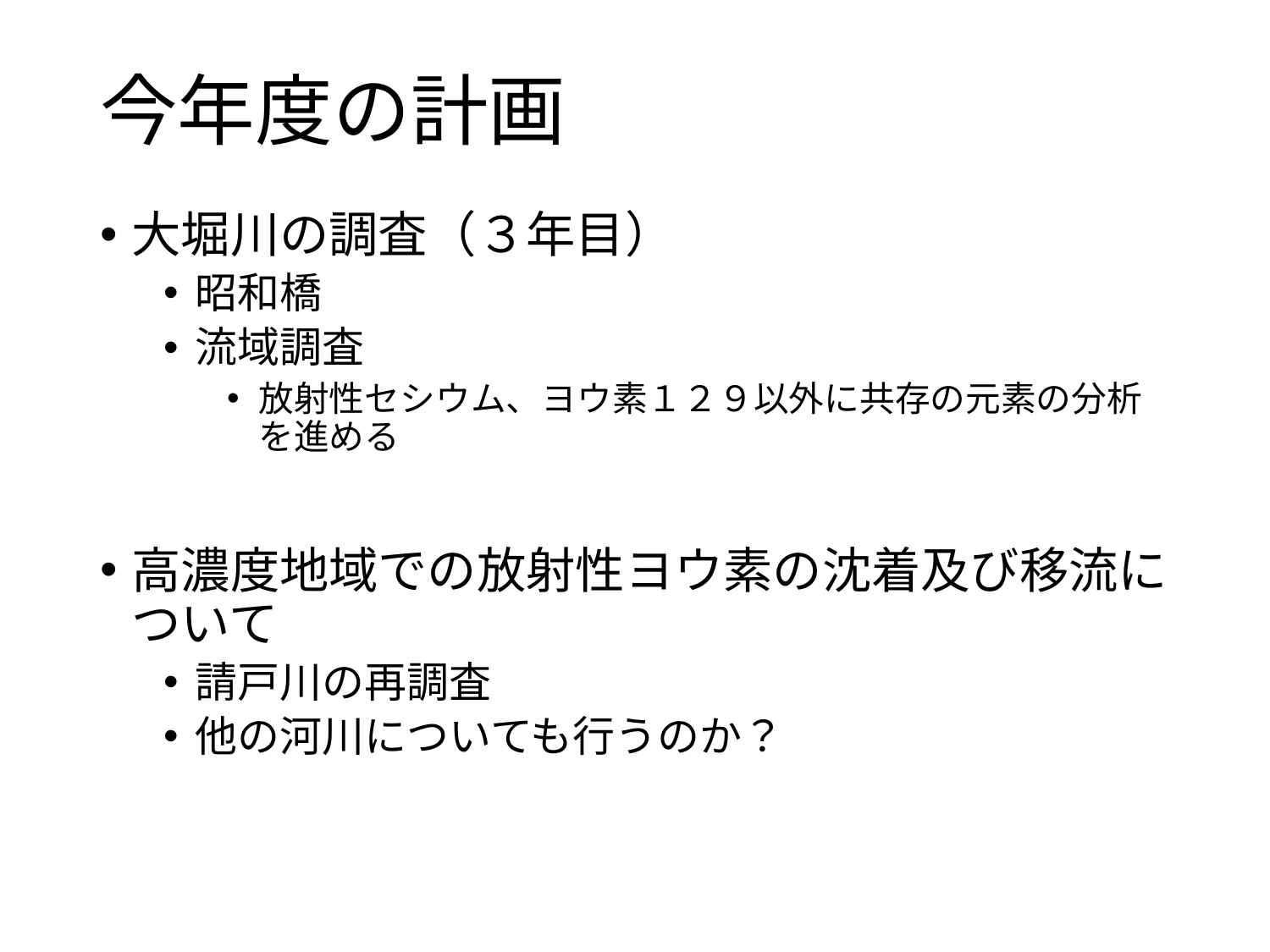

# 今年度の計画
大堀川の調査（３年目）
昭和橋
流域調査
放射性セシウム、ヨウ素１２９以外に共存の元素の分析を進める

高濃度地域での放射性ヨウ素の沈着及び移流について
請戸川の再調査
他の河川についても行うのか？